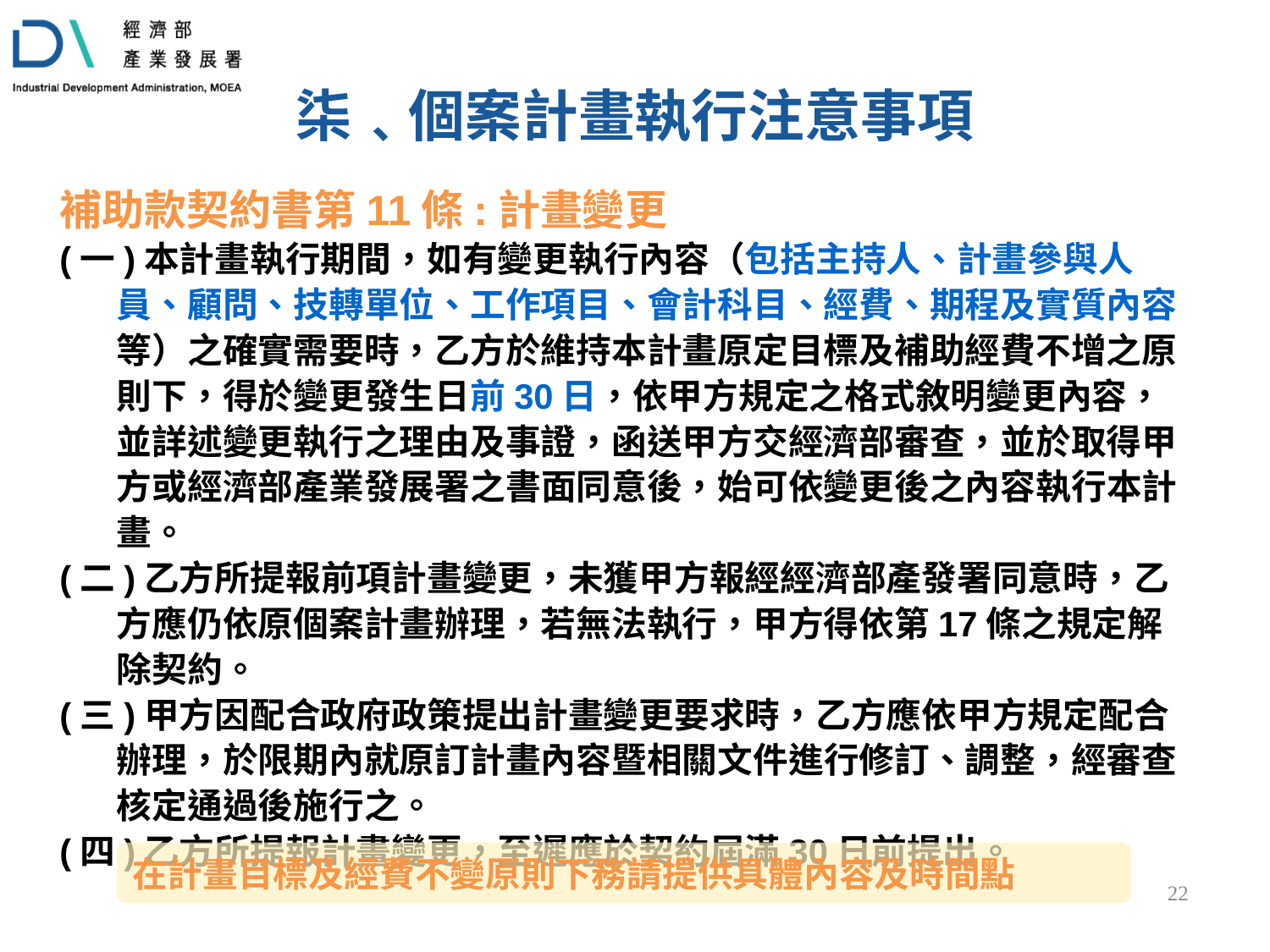

柒﹑個案計畫執行注意事項
補助款契約書第11條:計畫變更
(一)本計畫執行期間，如有變更執行內容（包括主持人、計畫參與人員、顧問、技轉單位、工作項目、會計科目、經費、期程及實質內容等）之確實需要時，乙方於維持本計畫原定目標及補助經費不增之原則下，得於變更發生日前30日，依甲方規定之格式敘明變更內容，並詳述變更執行之理由及事證，函送甲方交經濟部審查，並於取得甲方或經濟部產業發展署之書面同意後，始可依變更後之內容執行本計畫。
(二)乙方所提報前項計畫變更，未獲甲方報經經濟部產發署同意時，乙方應仍依原個案計畫辦理，若無法執行，甲方得依第17條之規定解除契約。
(三)甲方因配合政府政策提出計畫變更要求時，乙方應依甲方規定配合辦理，於限期內就原訂計畫內容暨相關文件進行修訂、調整，經審查核定通過後施行之。
(四)乙方所提報計畫變更，至遲應於契約屆滿30日前提出。
在計畫目標及經費不變原則下務請提供具體內容及時間點
22